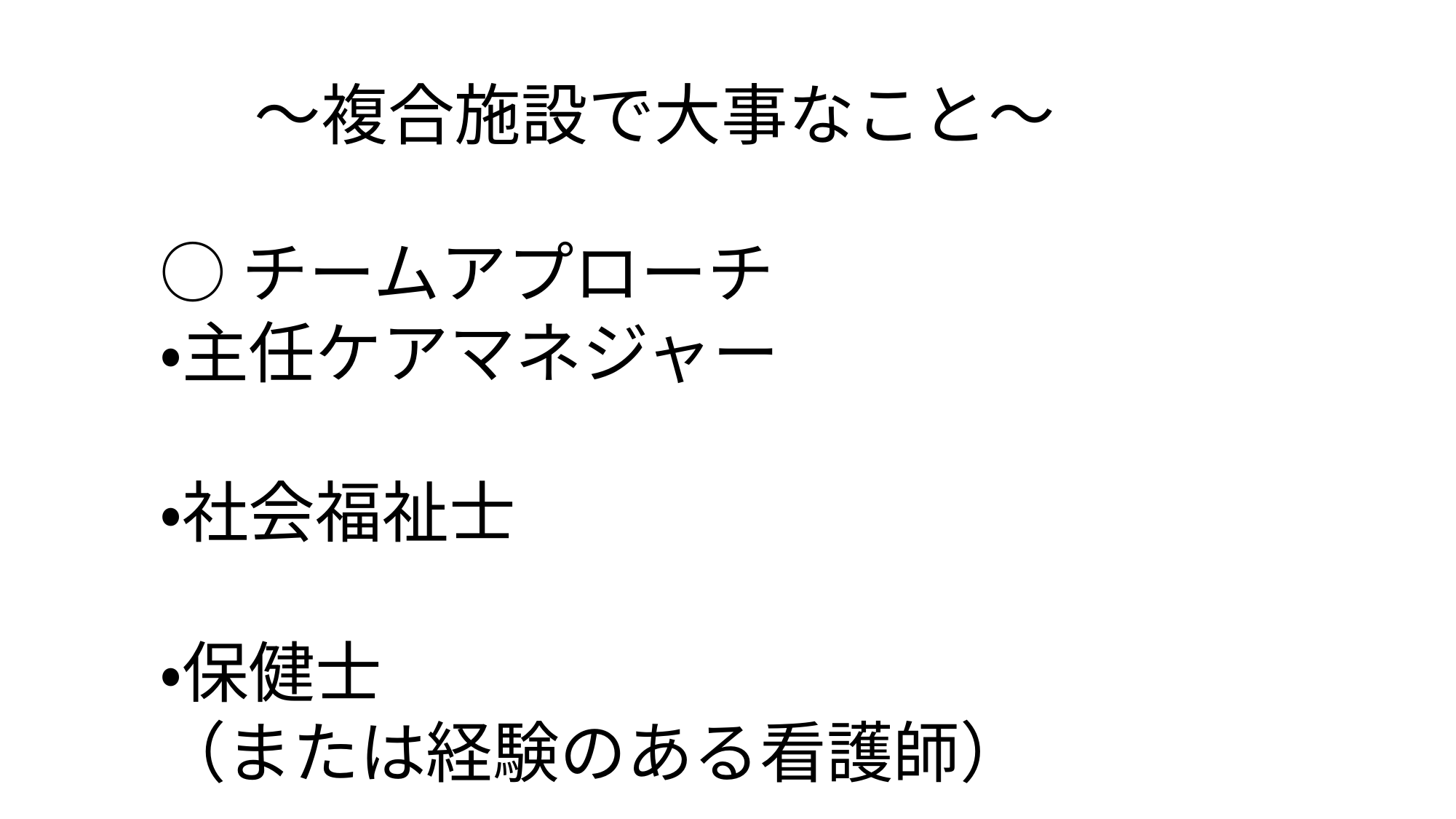

～複合施設で大事なこと～
○チームアプローチ
・主任ケアマネジャー

・社会福祉士

・保健士
（または経験のある看護師）